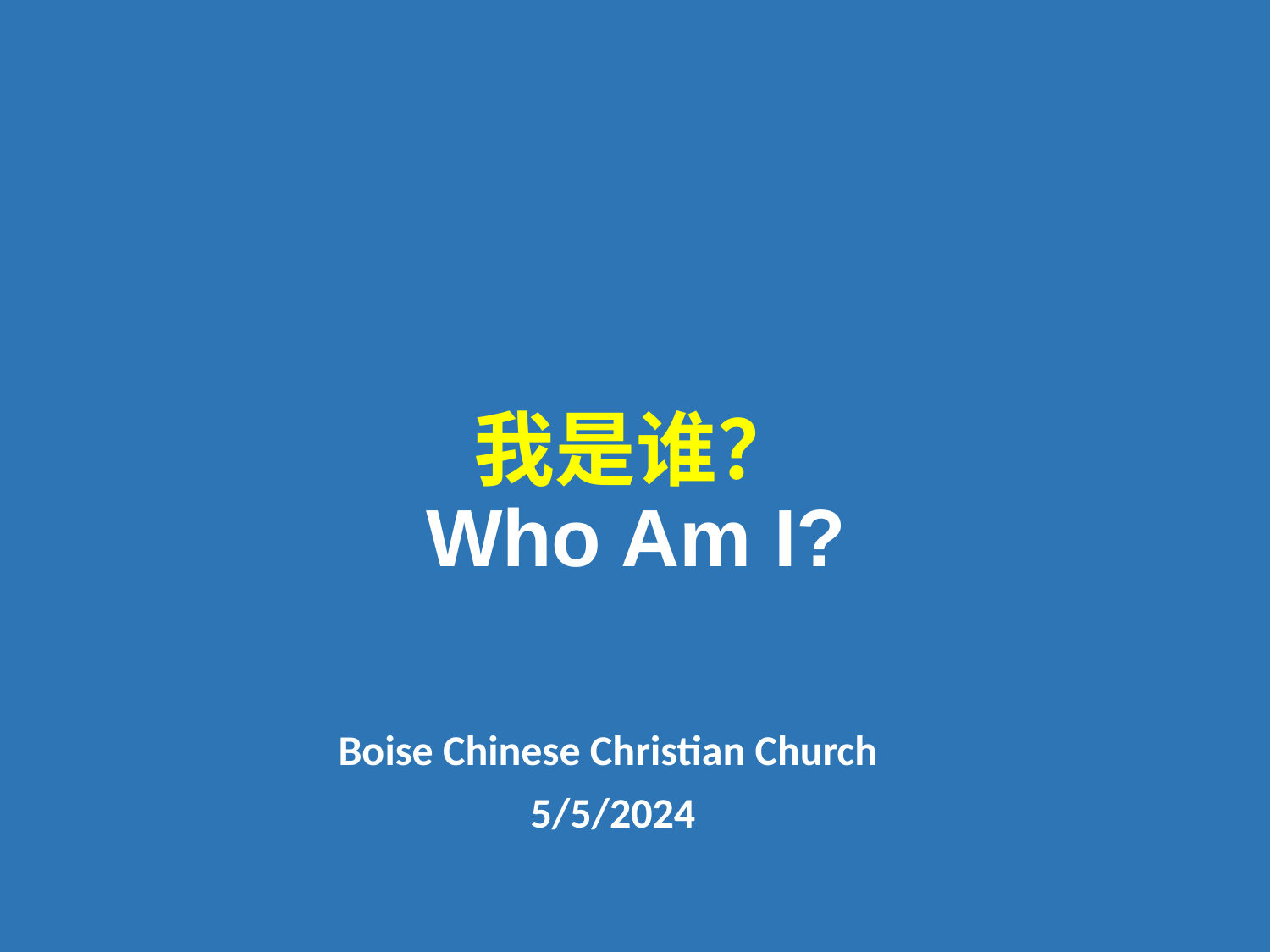

# 我是谁？ Who Am I?
Boise Chinese Christian Church
5/5/2024